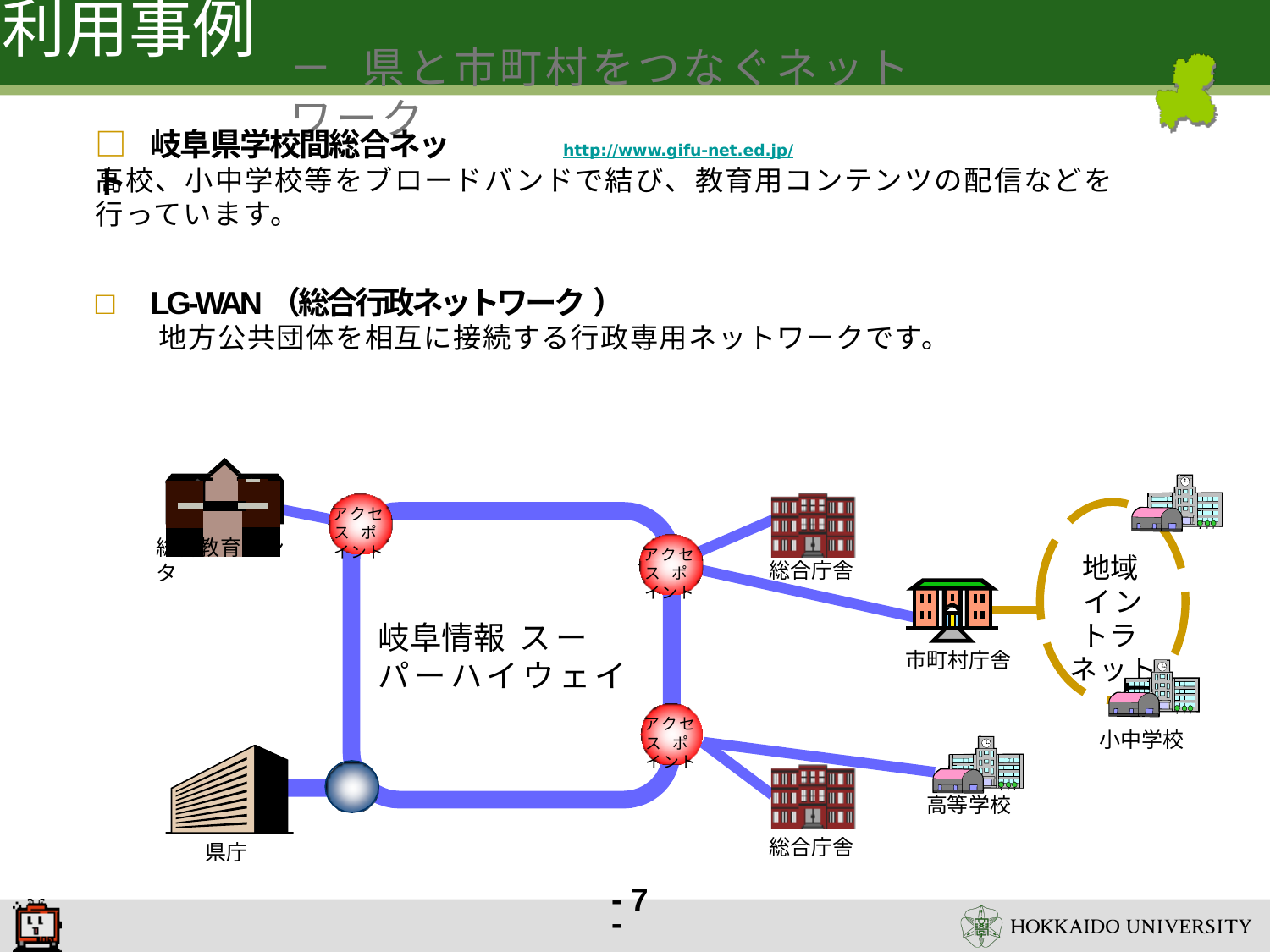

# 利用事例
－	県と市町村をつなぐネットワーク

□	岐阜県学校間総合ネット
http://www.gifu-net.ed.jp/
高校、小中学校等をブロードバンドで結び、教育用コンテンツの配信などを行っています。

□	LG-WAN（総合行政ネットワーク ）
地方公共団体を相互に接続する行政専用ネットワークです。

|  |  |  |  |  |
| --- | --- | --- | --- | --- |
|  |  |  |  |  |
|  |  |  |  |  |

アクセス  ポイント

総合教育センタ
アクセス  ポイント
地域  イントラ  ネット

総合庁舎

岐阜情報  スーパーハイウェイ

市町村庁舎

アクセス  ポイント

小中学校

高等学校

総合庁舎
県庁
- 7 -